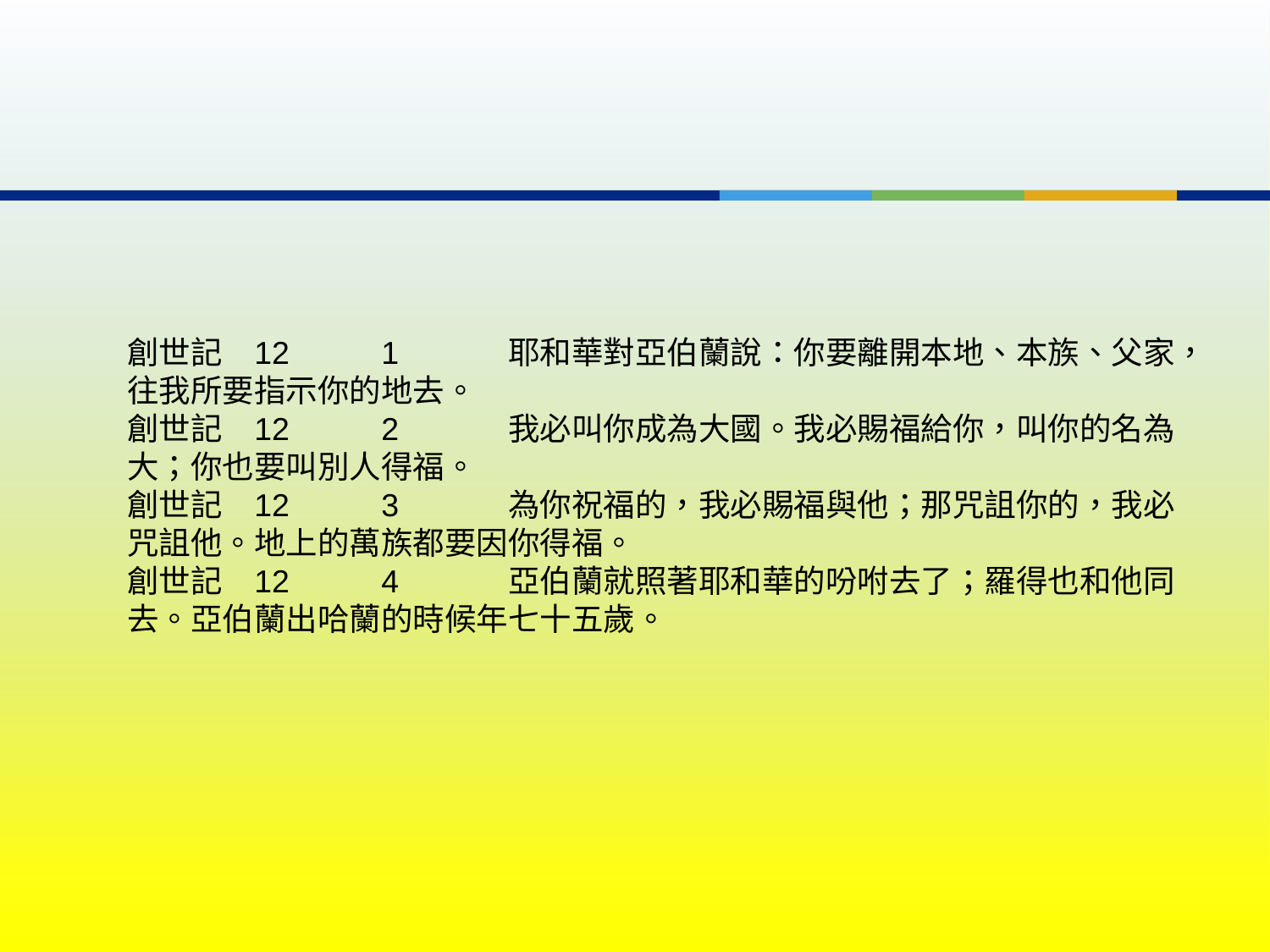

創世記	12	1	耶和華對亞伯蘭說：你要離開本地、本族、父家，往我所要指示你的地去。
創世記	12	2	我必叫你成為大國。我必賜福給你，叫你的名為大；你也要叫別人得福。
創世記	12	3	為你祝福的，我必賜福與他；那咒詛你的，我必咒詛他。地上的萬族都要因你得福。
創世記	12	4	亞伯蘭就照著耶和華的吩咐去了；羅得也和他同去。亞伯蘭出哈蘭的時候年七十五歲。